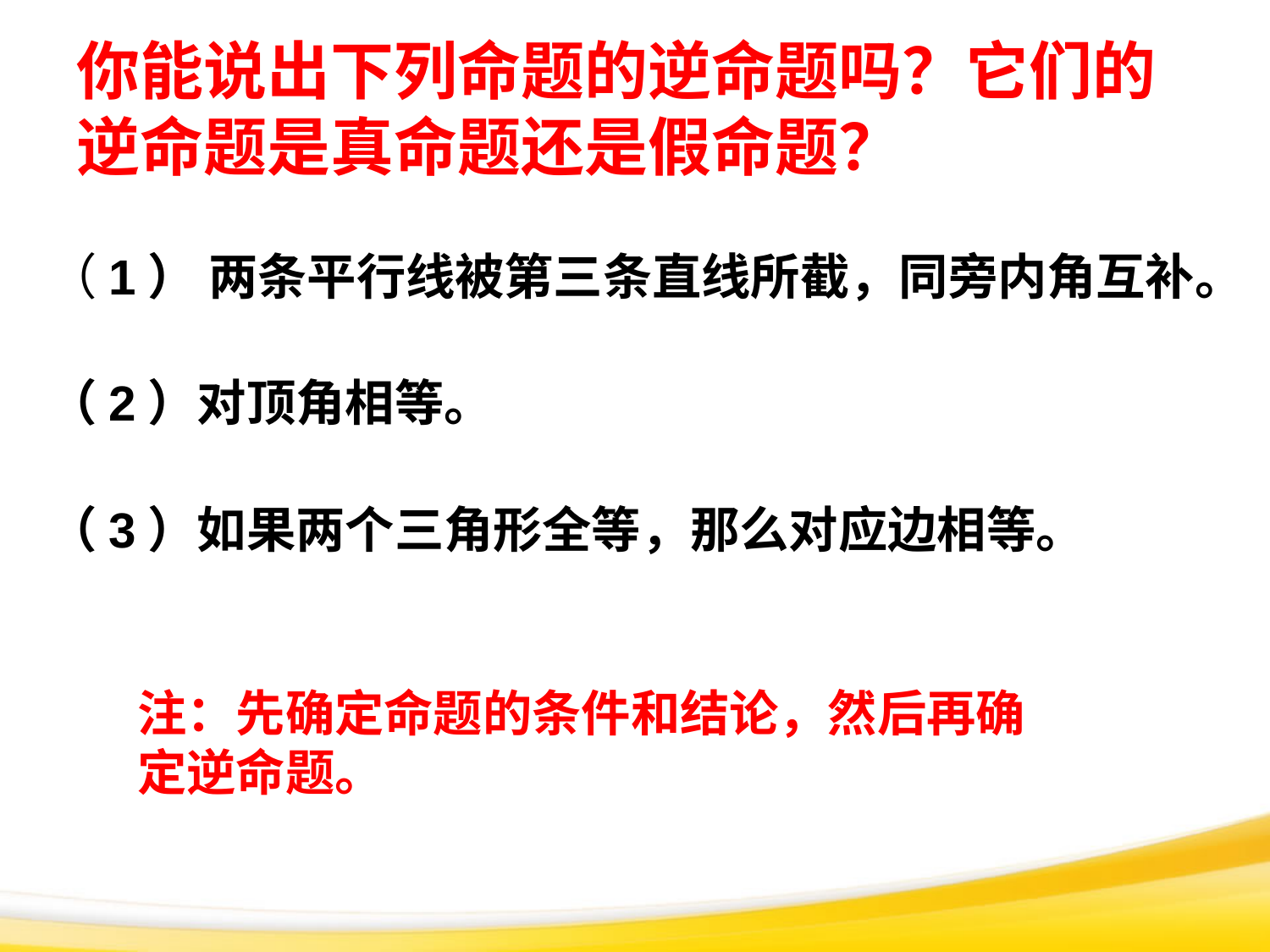

# 你能说出下列命题的逆命题吗？它们的逆命题是真命题还是假命题？
（1） 两条平行线被第三条直线所截，同旁内角互补。

（2）对顶角相等。

（3）如果两个三角形全等，那么对应边相等。
注：先确定命题的条件和结论，然后再确定逆命题。